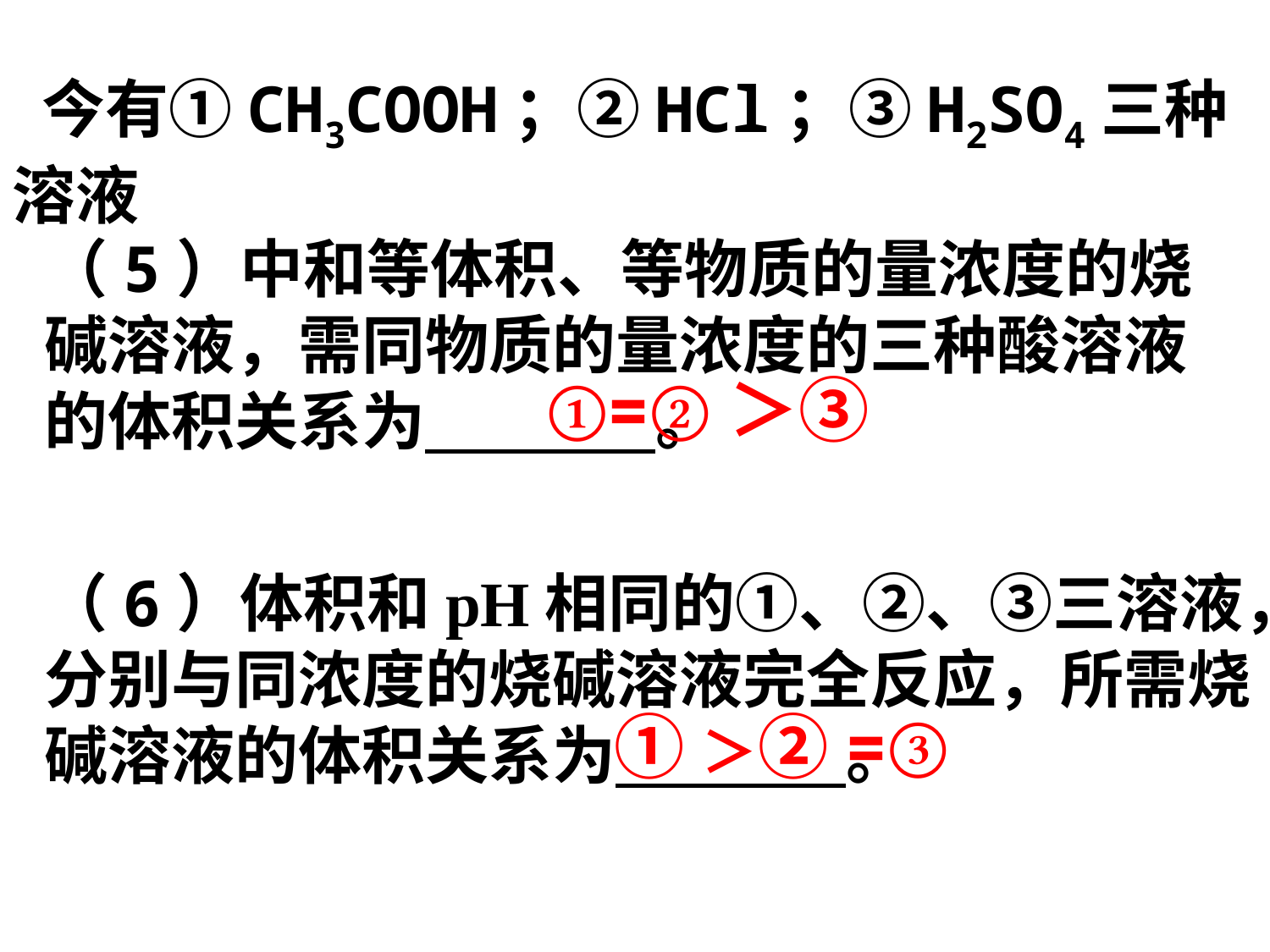

今有①CH3COOH；②HCl；③H2SO4三种溶液
（5）中和等体积、等物质的量浓度的烧碱溶液，需同物质的量浓度的三种酸溶液的体积关系为                。
①=②＞③
（6）体积和pH相同的①、②、③三溶液，分别与同浓度的烧碱溶液完全反应，所需烧碱溶液的体积关系为                。
①＞②=③